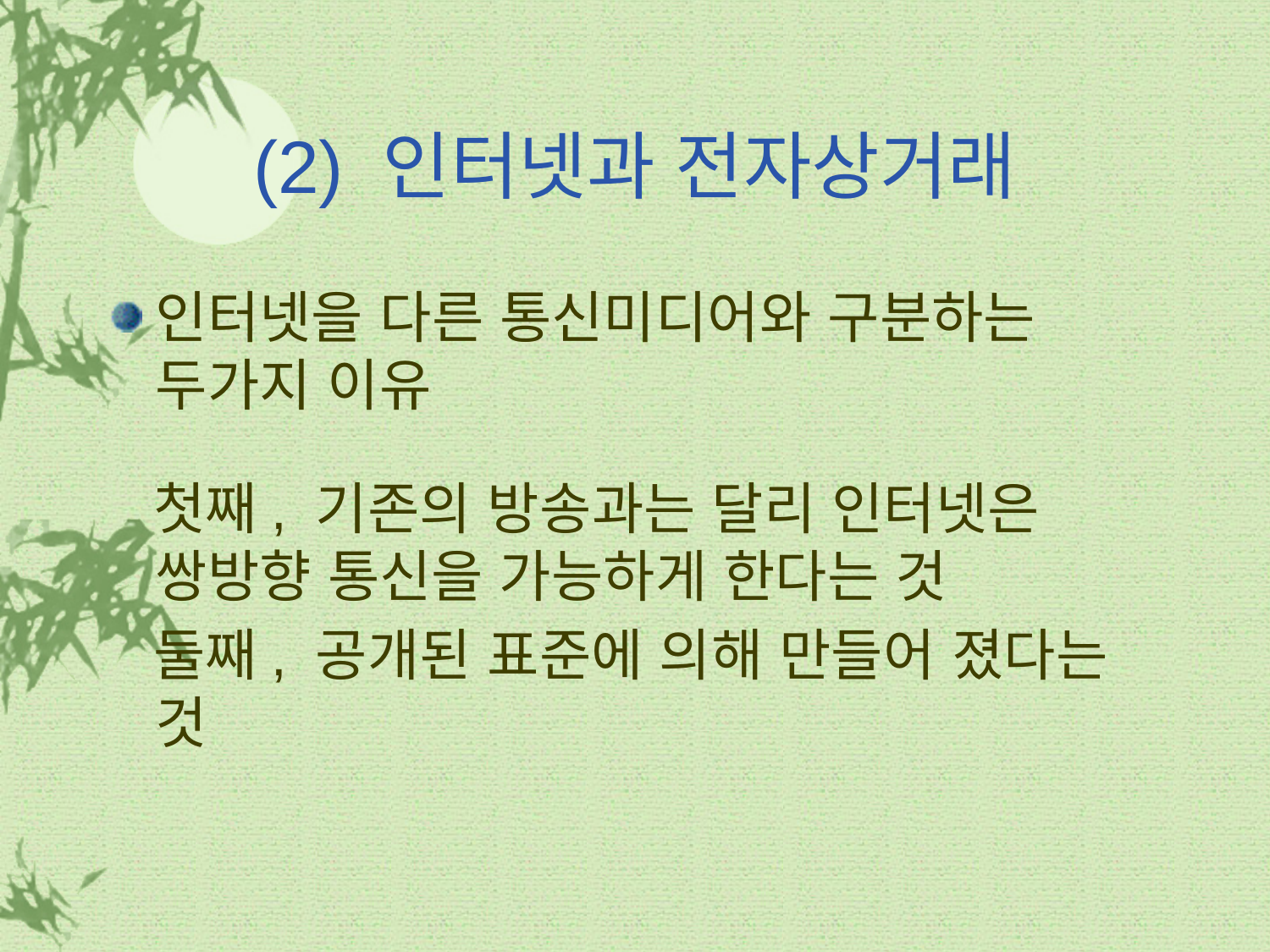

# (2) 인터넷과 전자상거래
인터넷을 다른 통신미디어와 구분하는 두가지 이유

  첫째, 기존의 방송과는 달리 인터넷은 쌍방향 통신을 가능하게 한다는 것
  둘째, 공개된 표준에 의해 만들어 졌다는 것